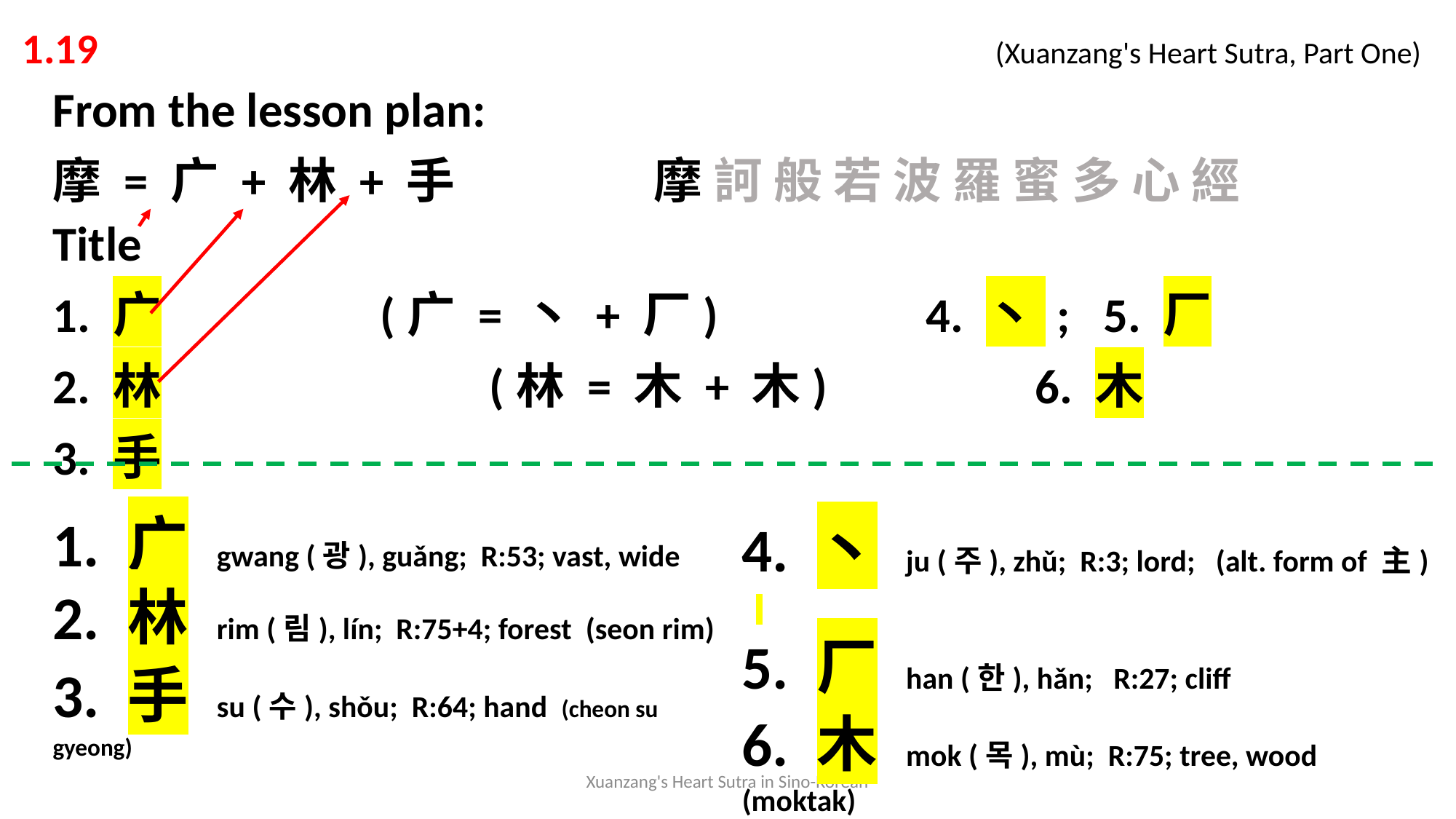

1.19  			  			                                 (Xuanzang's Heart Sutra, Part One)
From the lesson plan:
摩 = 广 + 林 + 手                  摩 訶 般 若 波 羅 蜜 多 心 經   Title
1. 广  		(广 = 丶 + 厂)		4. 丶 ;   5. 厂
2. 林 			(林 = 木 + 木)		6. 木
3. 手
1. 广 gwang (광), guǎng;  R:53; vast, wide
2. 林 rim (림), lín;  R:75+4; forest  (seon rim)
3. 手 su (수), shǒu;  R:64; hand  (cheon su gyeong)

4. 丶 ju (주), zhǔ;  R:3; lord;   (alt. form of 主)
5. 厂 han (한), hǎn;   R:27; cliff
6. 木 mok (목), mù;  R:75; tree, wood  (moktak)
Xuanzang's Heart Sutra in Sino-Korean